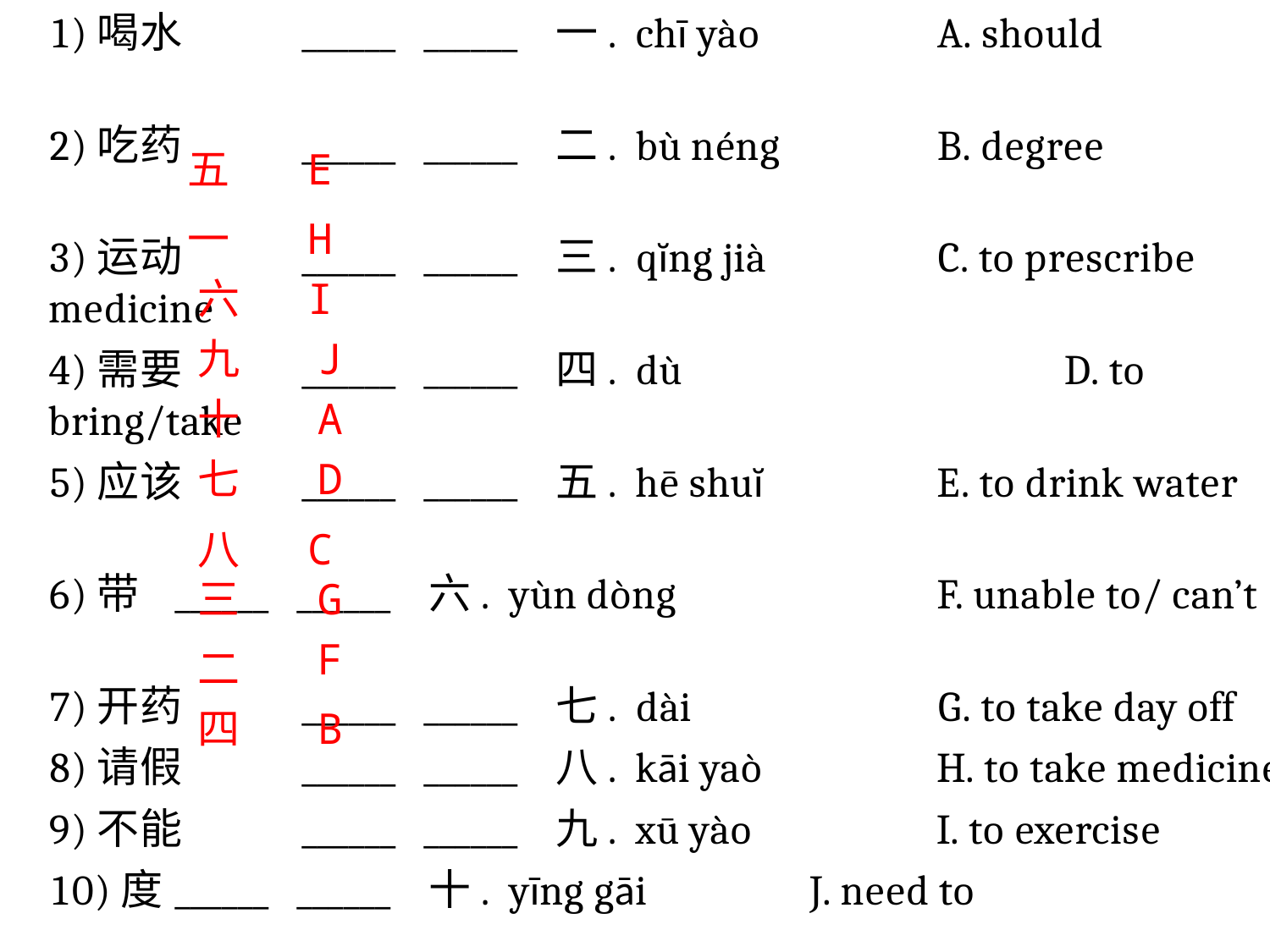

Matching.
	Pinyin    meaning
1)喝水	______   ______	一.  chī yào 		A. should
2)吃药	______   ______	二.  bù néng		B. degree
3)运动	______   ______	三.  qĭng jià 		C. to prescribe medicine
4)需要	______   ______	四.  dù 			D. to bring/take
5)应该	______   ______	五.  hē shuĭ		E. to drink water
6)带	______   ______	六.  yùn dòng 		F. unable to/ can’t
7)开药	______   ______	七.  dài 		G. to take day off
8)请假	______   ______	八.  kāi yaò 		H. to take medicine
9)不能	______   ______	九.  xū yào 		I. to exercise
10)度	______   ______	十.  yīng gāi 		J. need to
五
E
一
H
六
I
九
J
十
A
七
D
八
C
三
G
F
二
四
B